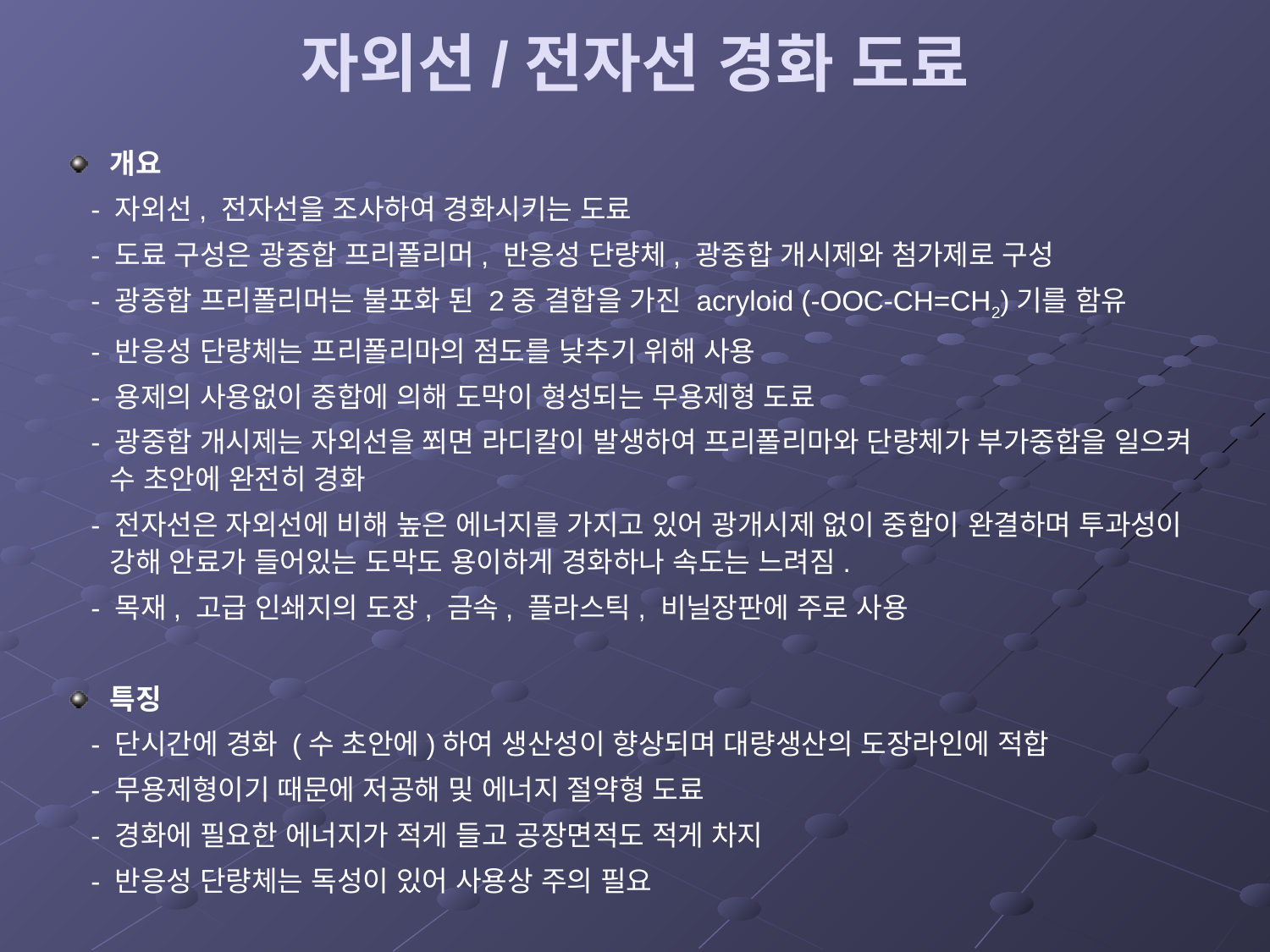

# 자외선/전자선 경화 도료
개요
   - 자외선, 전자선을 조사하여 경화시키는 도료
   - 도료 구성은 광중합 프리폴리머, 반응성 단량체, 광중합 개시제와 첨가제로 구성
   - 광중합 프리폴리머는 불포화 된 2중 결합을 가진 acryloid (-OOC-CH=CH2)기를 함유
   - 반응성 단량체는 프리폴리마의 점도를 낮추기 위해 사용
   - 용제의 사용없이 중합에 의해 도막이 형성되는 무용제형 도료
   - 광중합 개시제는 자외선을 쬐면 라디칼이 발생하여 프리폴리마와 단량체가 부가중합을 일으켜 수 초안에 완전히 경화
   - 전자선은 자외선에 비해 높은 에너지를 가지고 있어 광개시제 없이 중합이 완결하며 투과성이 강해 안료가 들어있는 도막도 용이하게 경화하나 속도는 느려짐.
   - 목재, 고급 인쇄지의 도장, 금속, 플라스틱, 비닐장판에 주로 사용

특징
   - 단시간에 경화 (수 초안에)하여 생산성이 향상되며 대량생산의 도장라인에 적합
   - 무용제형이기 때문에 저공해 및 에너지 절약형 도료
   - 경화에 필요한 에너지가 적게 들고 공장면적도 적게 차지
   - 반응성 단량체는 독성이 있어 사용상 주의 필요